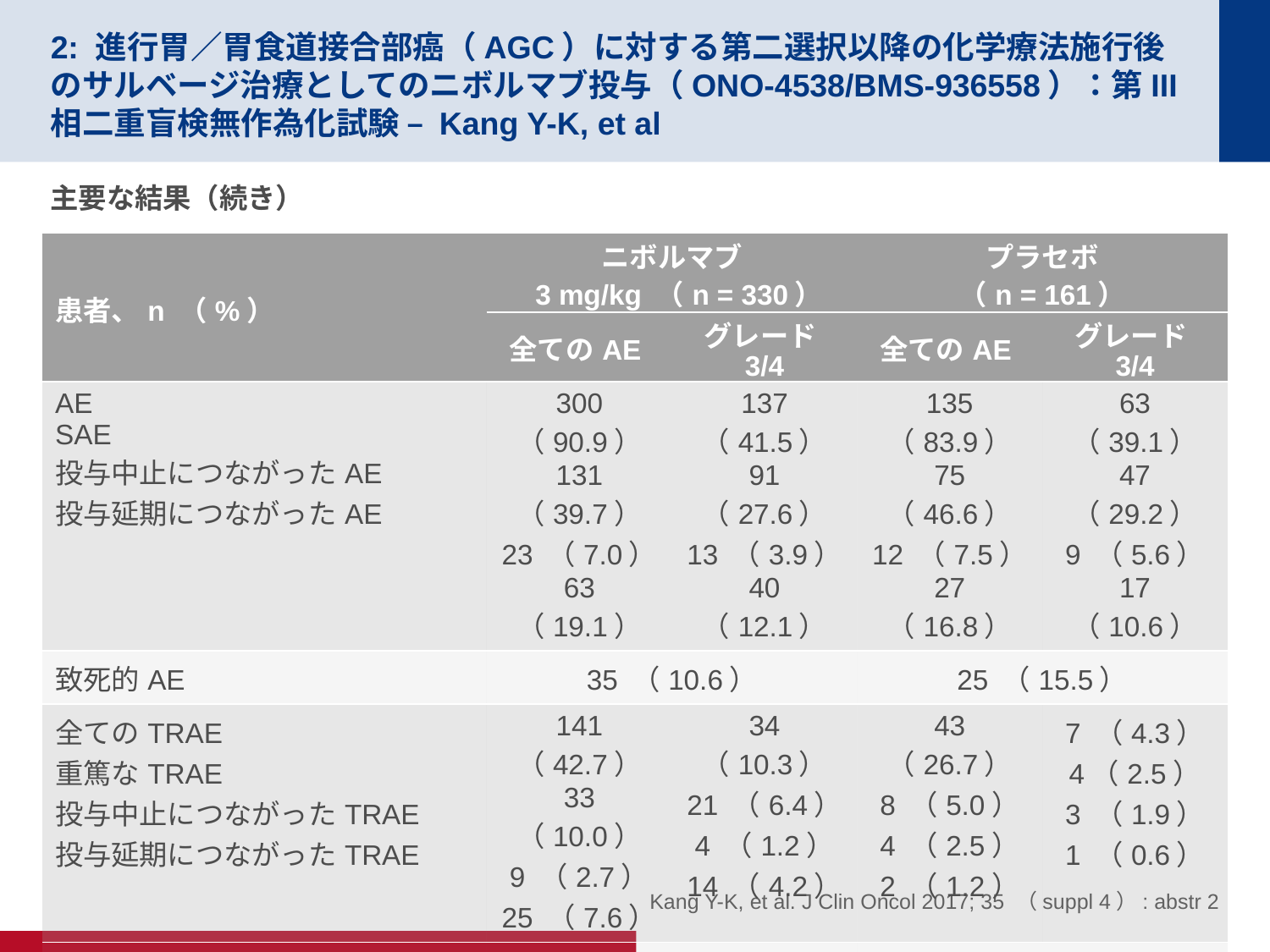

# 2: 進行胃／胃食道接合部癌（AGC）に対する第二選択以降の化学療法施行後のサルベージ治療としてのニボルマブ投与（ONO-4538/BMS-936558）：第III相二重盲検無作為化試験 – Kang Y-K, et al
主要な結果（続き）
| 患者、n （%） | ニボルマブ 3 mg/kg （n = 330） |  | プラセボ （n = 161） |  |
| --- | --- | --- | --- | --- |
|  | 全てのAE | グレード3/4 | 全てのAE | グレード3/4 |
| AE SAE 投与中止につながったAE 投与延期につながったAE | 300 （90.9） 131 （39.7） 23 （7.0） 63 （19.1） | 137 （41.5） 91 （27.6） 13 （3.9） 40 （12.1） | 135 （83.9） 75 （46.6） 12 （7.5） 27 （16.8） | 63 （39.1） 47 （29.2） 9 （5.6） 17 （10.6） |
| 致死的AE | 35 （10.6） |  | 25 （15.5） |  |
| 全てのTRAE 重篤なTRAE 投与中止につながったTRAE 投与延期につながったTRAE | 141 （42.7） 33 （10.0） 9 （2.7） 25 （7.6） | 34 （10.3） 21 （6.4） 4 （1.2） 14 （4.2） | 43 （26.7） 8 （5.0） 4 （2.5） 2 （1.2） | 7 （4.3） 4（2.5） 3 （1.9） 1 （0.6） |
| 致死的TRAE | 5 （1.5） |  | 2 （1.2） |  |
Kang Y-K, et al. J Clin Oncol 2017; 35 （suppl 4）: abstr 2